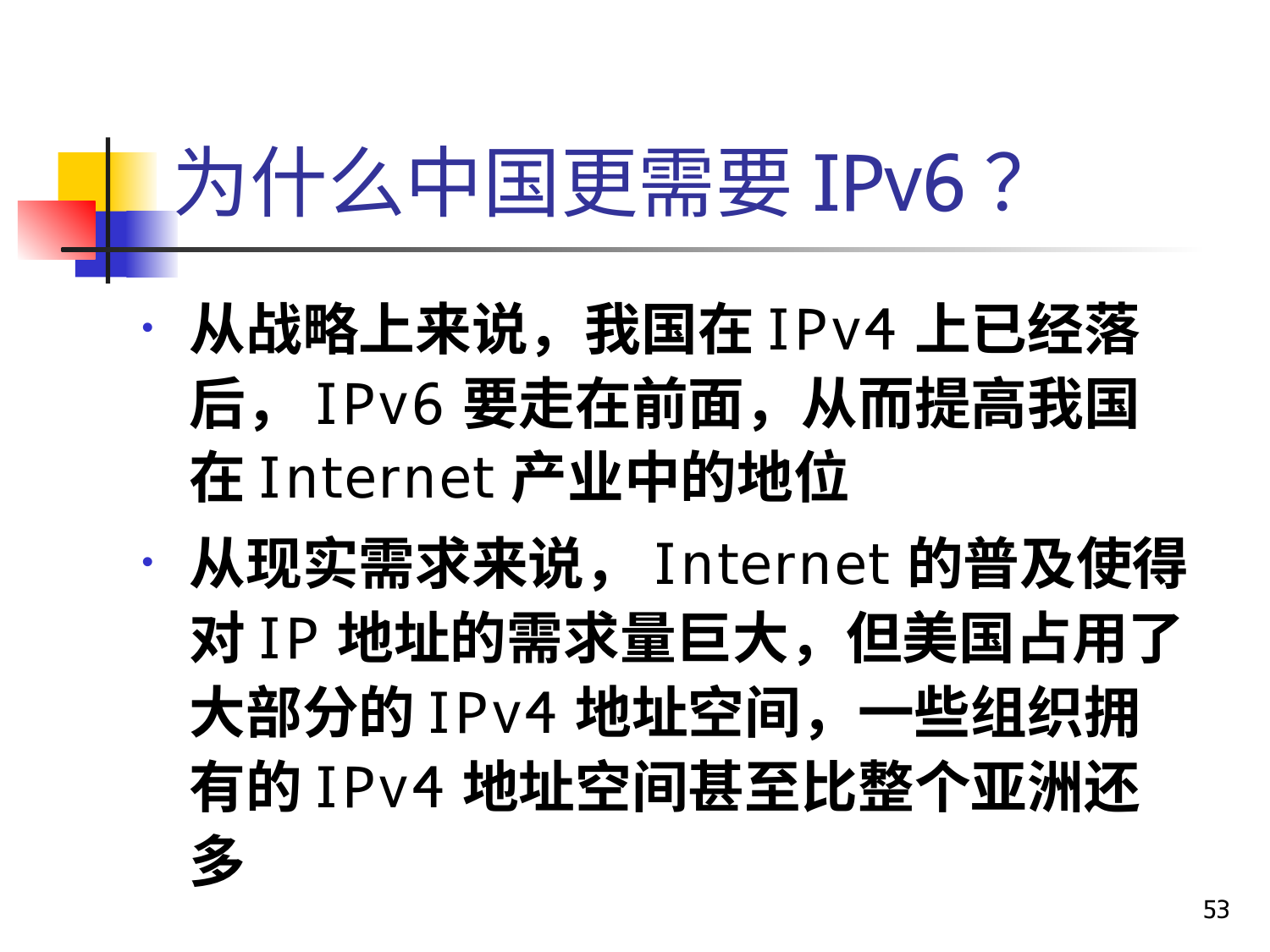

# 为什么中国更需要IPv6？
从战略上来说，我国在IPv4上已经落后，IPv6要走在前面，从而提高我国在Internet产业中的地位
从现实需求来说，Internet的普及使得对IP地址的需求量巨大，但美国占用了大部分的IPv4地址空间，一些组织拥有的IPv4地址空间甚至比整个亚洲还多
53